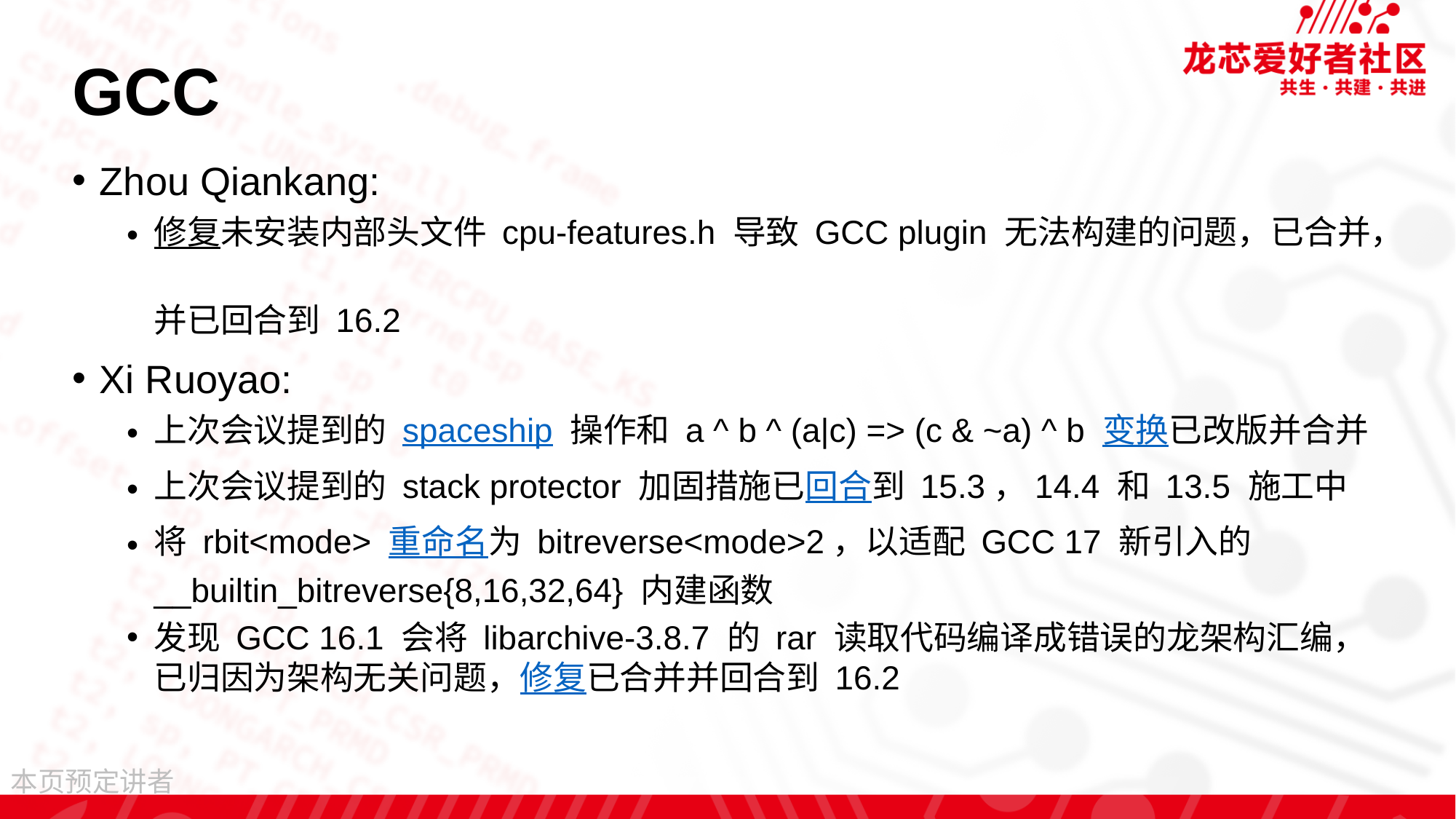

# GCC
Zhou Qiankang:
修复未安装内部头文件 cpu-features.h 导致 GCC plugin 无法构建的问题，已合并，
并已回合到 16.2
Xi Ruoyao:
上次会议提到的 spaceship 操作和 a ^ b ^ (a|c) => (c & ~a) ^ b 变换已改版并合并
上次会议提到的 stack protector 加固措施已回合到 15.3，14.4 和 13.5 施工中
将 rbit<mode> 重命名为 bitreverse<mode>2，以适配 GCC 17 新引入的 __builtin_bitreverse{8,16,32,64} 内建函数
发现 GCC 16.1 会将 libarchive-3.8.7 的 rar 读取代码编译成错误的龙架构汇编，
已归因为架构无关问题，修复已合并并回合到 16.2